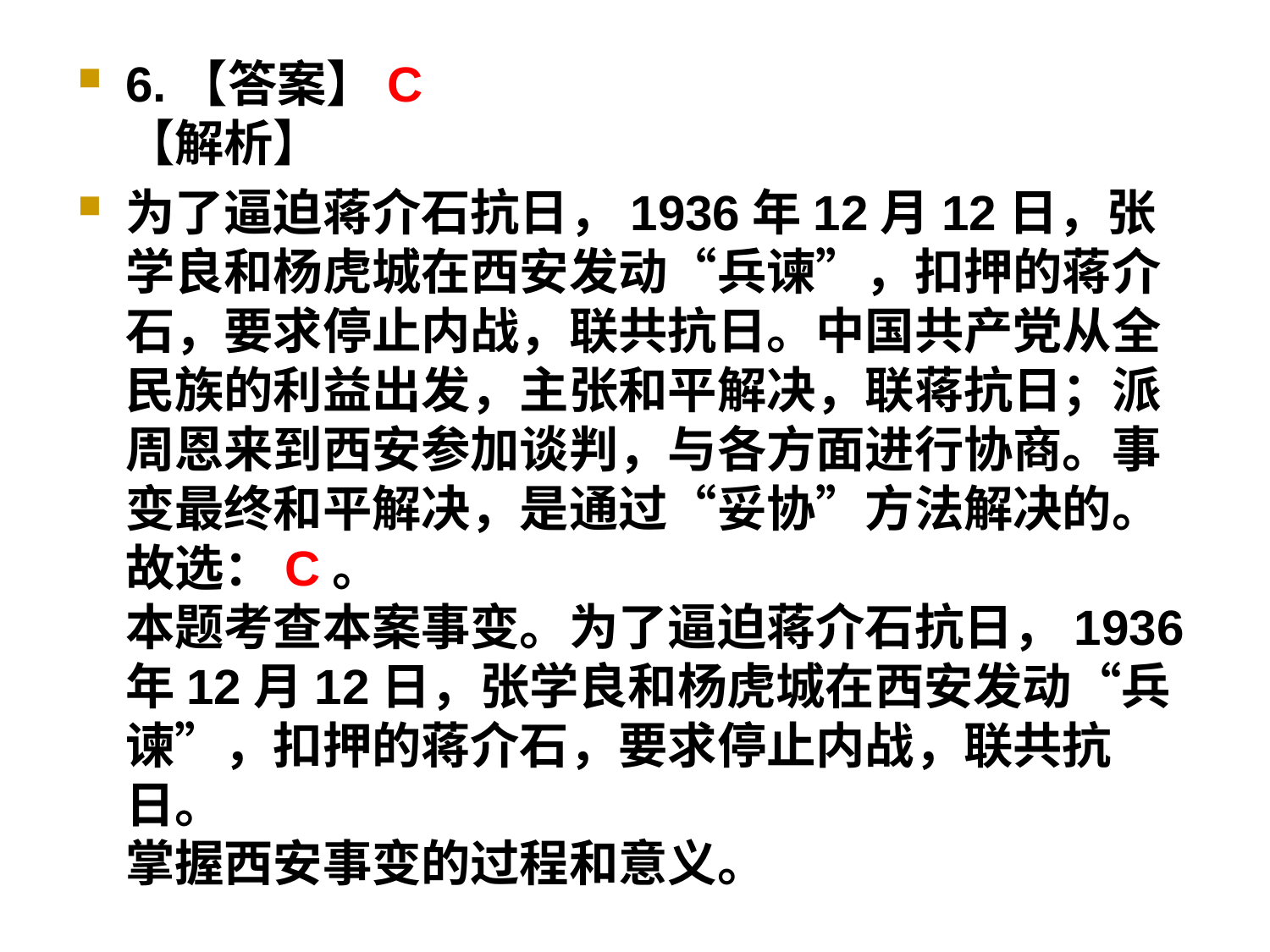

#
6.【答案】C
【解析】
为了逼迫蒋介石抗日，1936年12月12日，张学良和杨虎城在西安发动“兵谏”，扣押的蒋介石，要求停止内战，联共抗日。中国共产党从全民族的利益出发，主张和平解决，联蒋抗日；派周恩来到西安参加谈判，与各方面进行协商。事变最终和平解决，是通过“妥协”方法解决的。
故选：C。
本题考查本案事变。为了逼迫蒋介石抗日，1936年12月12日，张学良和杨虎城在西安发动“兵谏”，扣押的蒋介石，要求停止内战，联共抗日。
掌握西安事变的过程和意义。